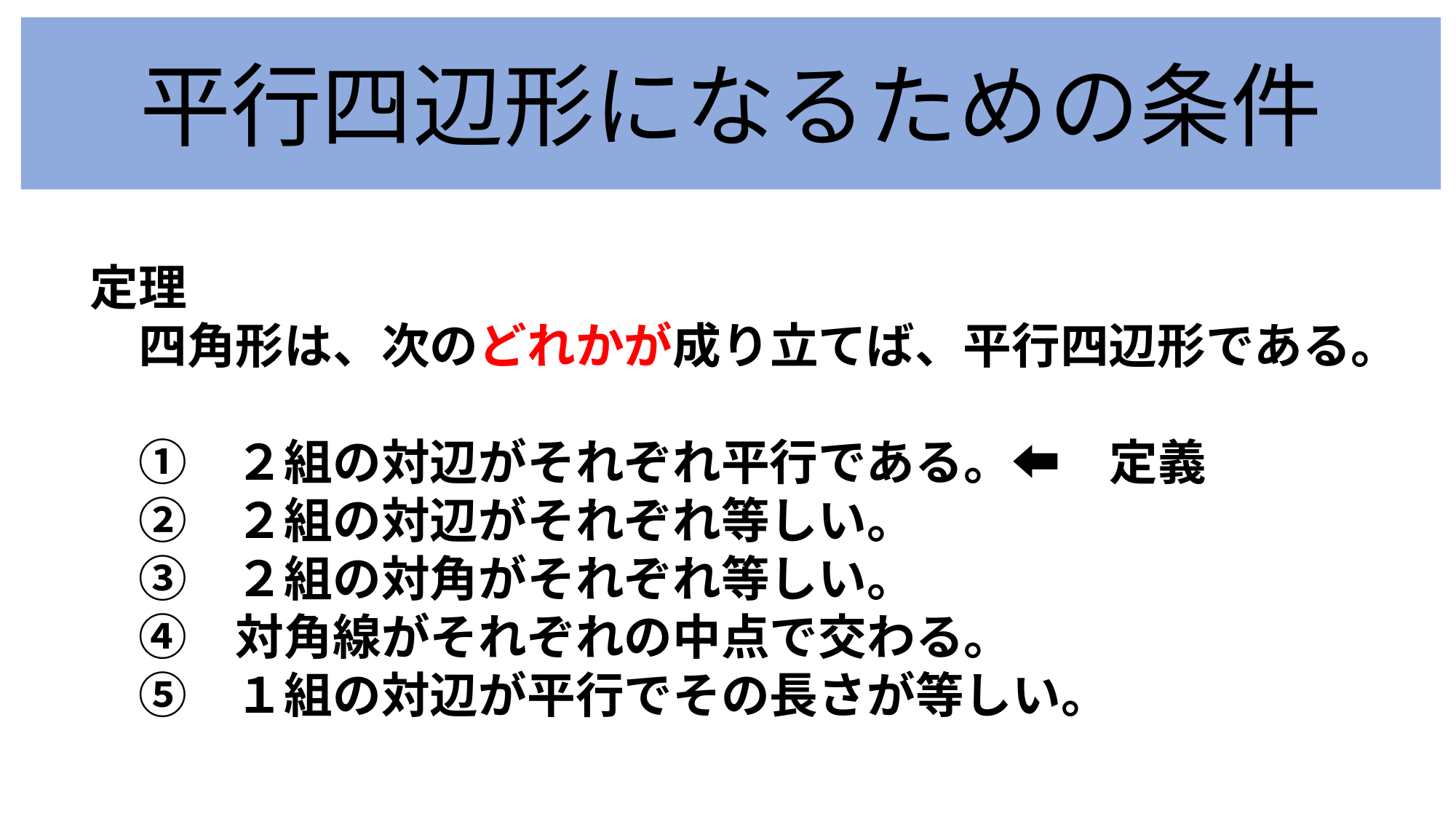

平行四辺形になるための条件
定理
　四角形は、次のどれかが成り立てば、平行四辺形である。

　①　２組の対辺がそれぞれ平行である。⬅　定義
　②　２組の対辺がそれぞれ等しい。
　③　２組の対角がそれぞれ等しい。
　④　対角線がそれぞれの中点で交わる。
　⑤　１組の対辺が平行でその長さが等しい。